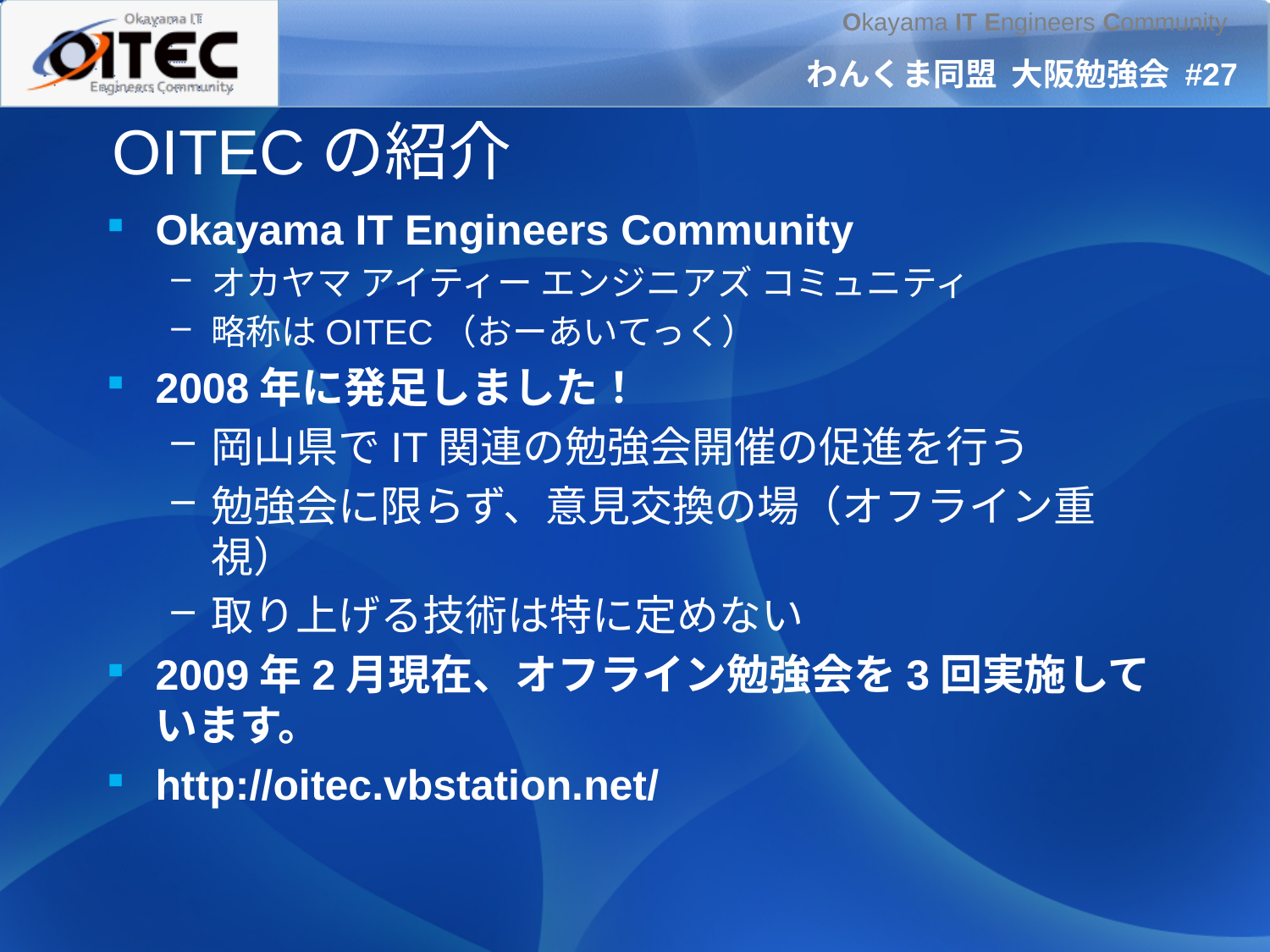

# OITECの紹介
Okayama IT Engineers Community
オカヤマ アイティー エンジニアズ コミュニティ
略称はOITEC（おーあいてっく）
2008年に発足しました！
岡山県でIT関連の勉強会開催の促進を行う
勉強会に限らず、意見交換の場（オフライン重視）
取り上げる技術は特に定めない
2009年2月現在、オフライン勉強会を3回実施しています。
http://oitec.vbstation.net/